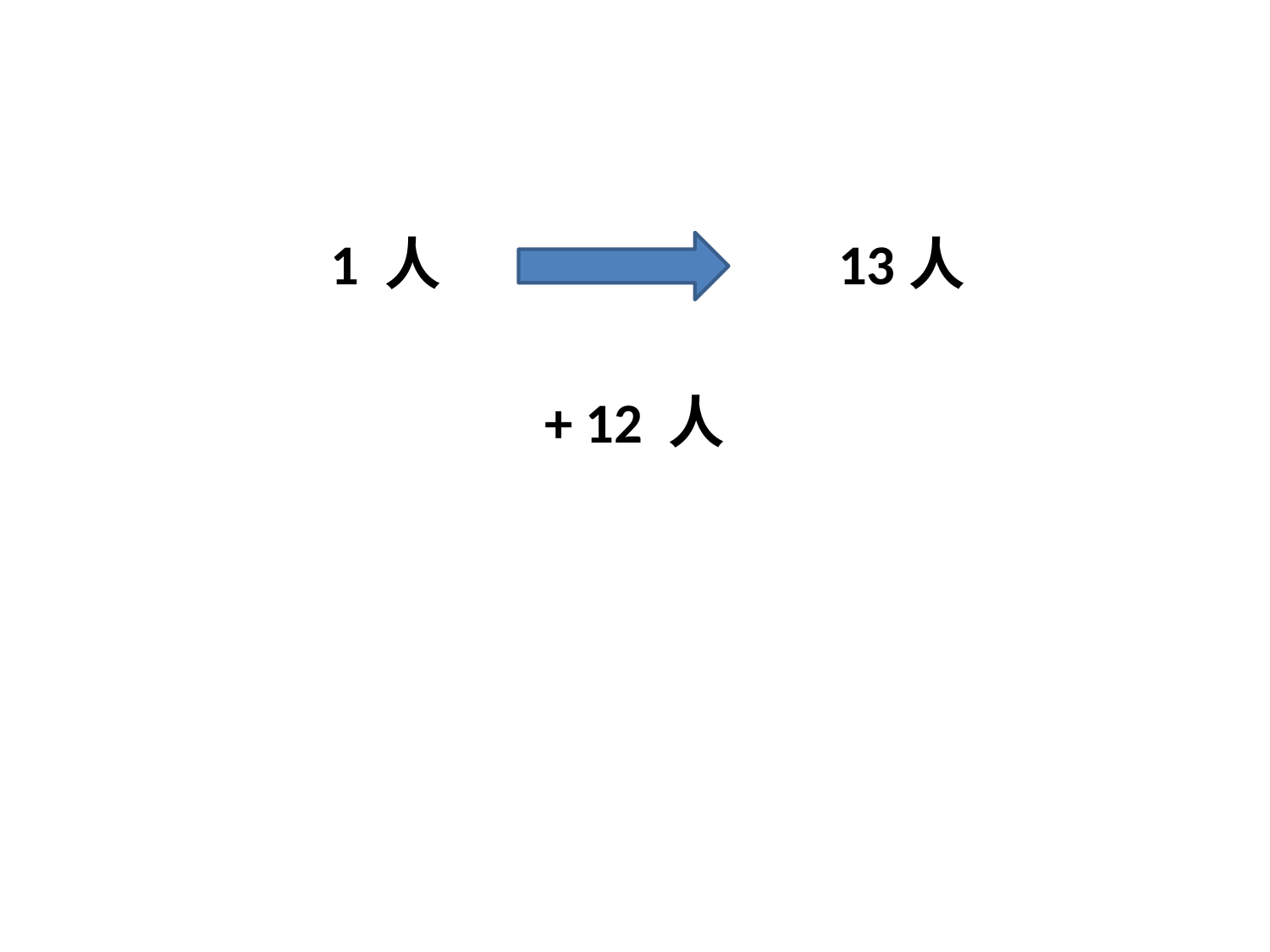

#
		1 人 				13人

+ 12 人